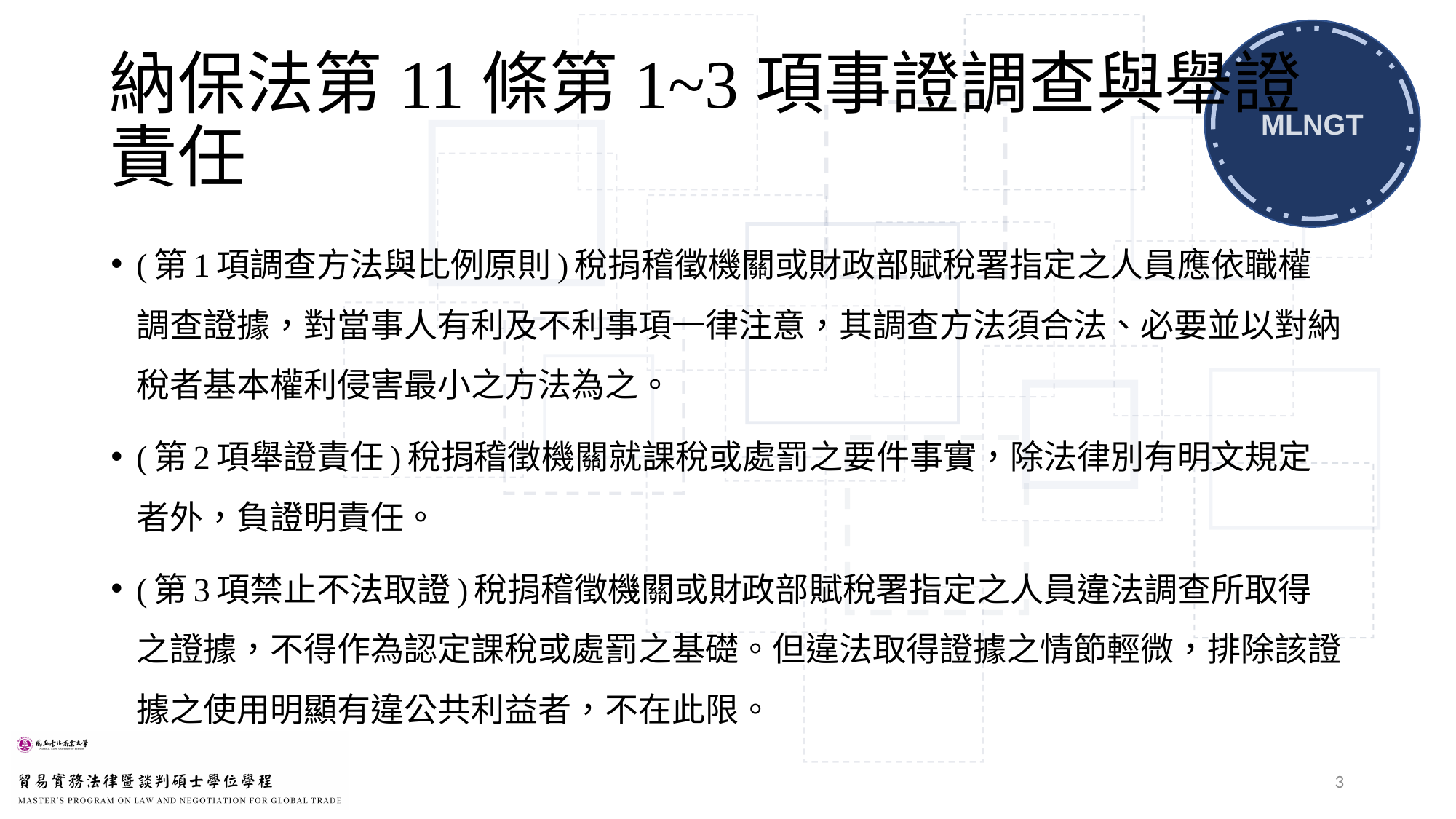

# 納保法第11條第1~3項事證調查與舉證責任
(第1項調查方法與比例原則)稅捐稽徵機關或財政部賦稅署指定之人員應依職權調查證據，對當事人有利及不利事項一律注意，其調查方法須合法、必要並以對納稅者基本權利侵害最小之方法為之。
(第2項舉證責任)稅捐稽徵機關就課稅或處罰之要件事實，除法律別有明文規定者外，負證明責任。
(第3項禁止不法取證)稅捐稽徵機關或財政部賦稅署指定之人員違法調查所取得之證據，不得作為認定課稅或處罰之基礎。但違法取得證據之情節輕微，排除該證據之使用明顯有違公共利益者，不在此限。